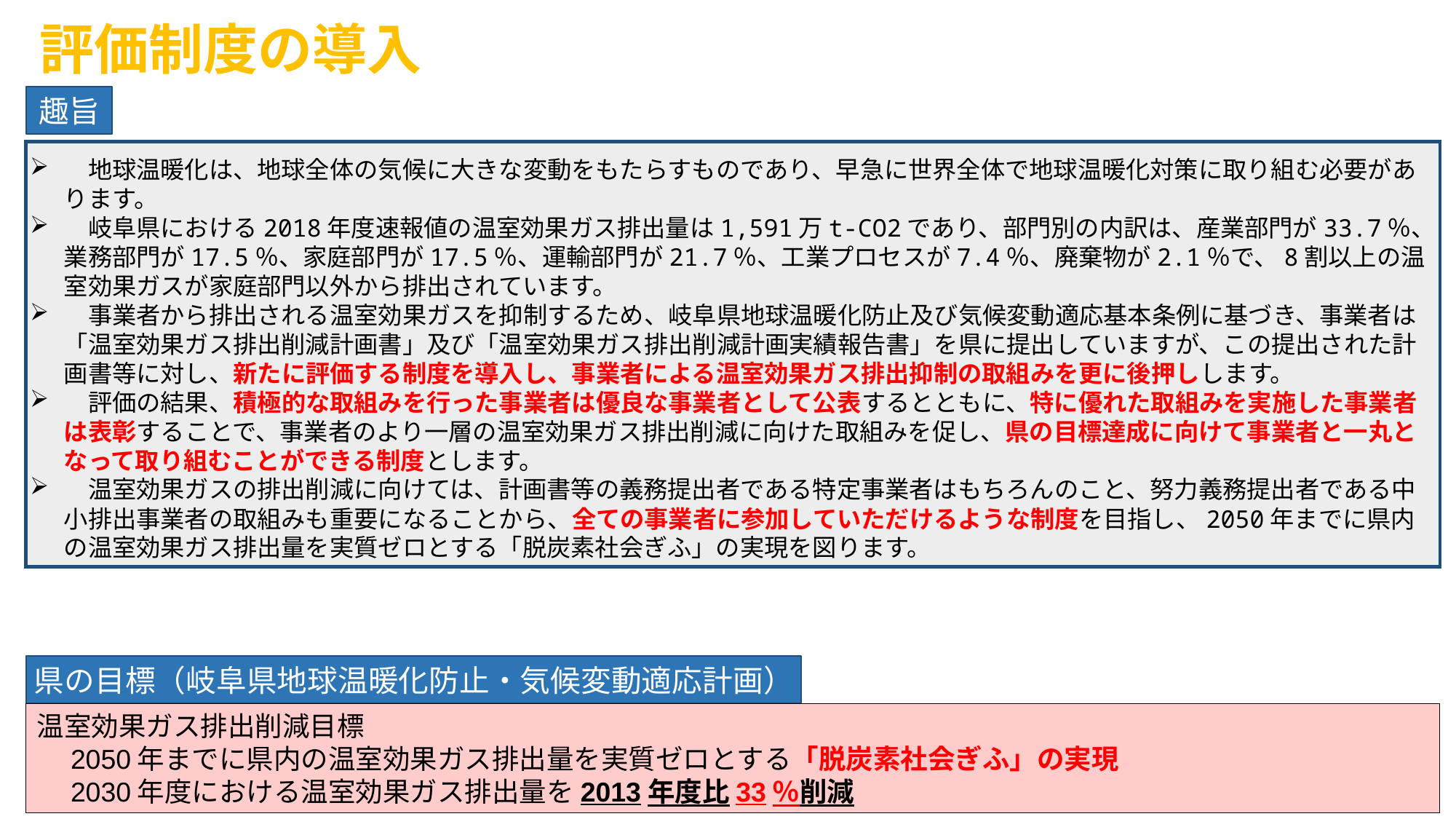

評価制度の導入
趣旨

　地球温暖化は、地球全体の気候に大きな変動をもたらすものであり、早急に世界全体で地球温暖化対策に取り組む必要があります。
　岐阜県における2018年度速報値の温室効果ガス排出量は1,591万t-CO2であり、部門別の内訳は、産業部門が33.7％、業務部門が17.5％、家庭部門が17.5％、運輸部門が21.7％、工業プロセスが7.4％、廃棄物が2.1％で、8割以上の温室効果ガスが家庭部門以外から排出されています。
　事業者から排出される温室効果ガスを抑制するため、岐阜県地球温暖化防止及び気候変動適応基本条例に基づき、事業者は「温室効果ガス排出削減計画書」及び「温室効果ガス排出削減計画実績報告書」を県に提出していますが、この提出された計画書等に対し、新たに評価する制度を導入し、事業者による温室効果ガス排出抑制の取組みを更に後押しします。
　評価の結果、積極的な取組みを行った事業者は優良な事業者として公表するとともに、特に優れた取組みを実施した事業者は表彰することで、事業者のより一層の温室効果ガス排出削減に向けた取組みを促し、県の目標達成に向けて事業者と一丸となって取り組むことができる制度とします。
　温室効果ガスの排出削減に向けては、計画書等の義務提出者である特定事業者はもちろんのこと、努力義務提出者である中小排出事業者の取組みも重要になることから、全ての事業者に参加していただけるような制度を目指し、2050年までに県内の温室効果ガス排出量を実質ゼロとする「脱炭素社会ぎふ」の実現を図ります。
県の目標（岐阜県地球温暖化防止・気候変動適応計画）
温室効果ガス排出削減目標
　2050年までに県内の温室効果ガス排出量を実質ゼロとする「脱炭素社会ぎふ」の実現
　2030年度における温室効果ガス排出量を2013年度比33％削減
3